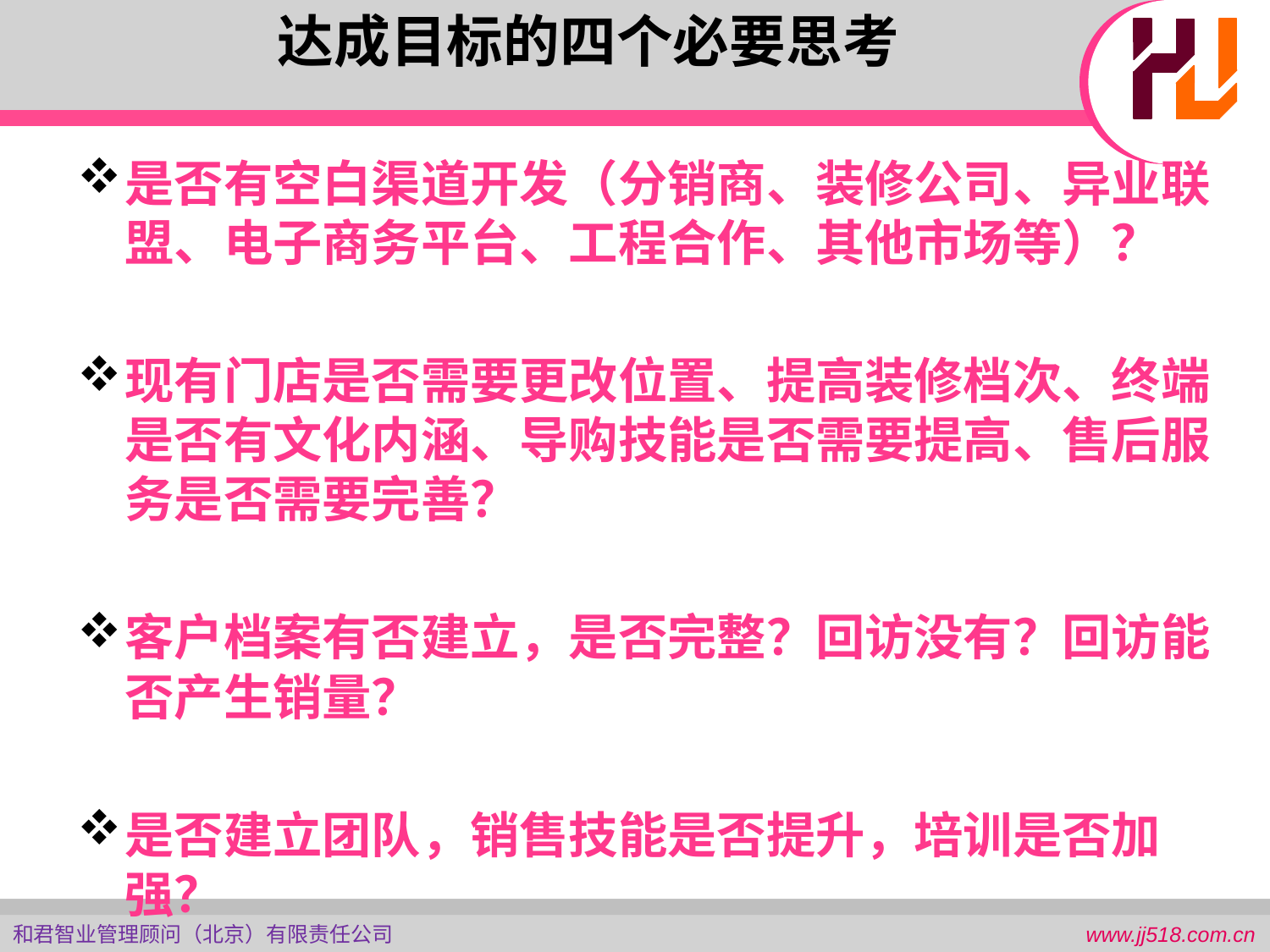

# 达成目标的四个必要思考
是否有空白渠道开发（分销商、装修公司、异业联盟、电子商务平台、工程合作、其他市场等）？

现有门店是否需要更改位置、提高装修档次、终端是否有文化内涵、导购技能是否需要提高、售后服务是否需要完善？

客户档案有否建立，是否完整？回访没有？回访能否产生销量？

是否建立团队，销售技能是否提升，培训是否加强？